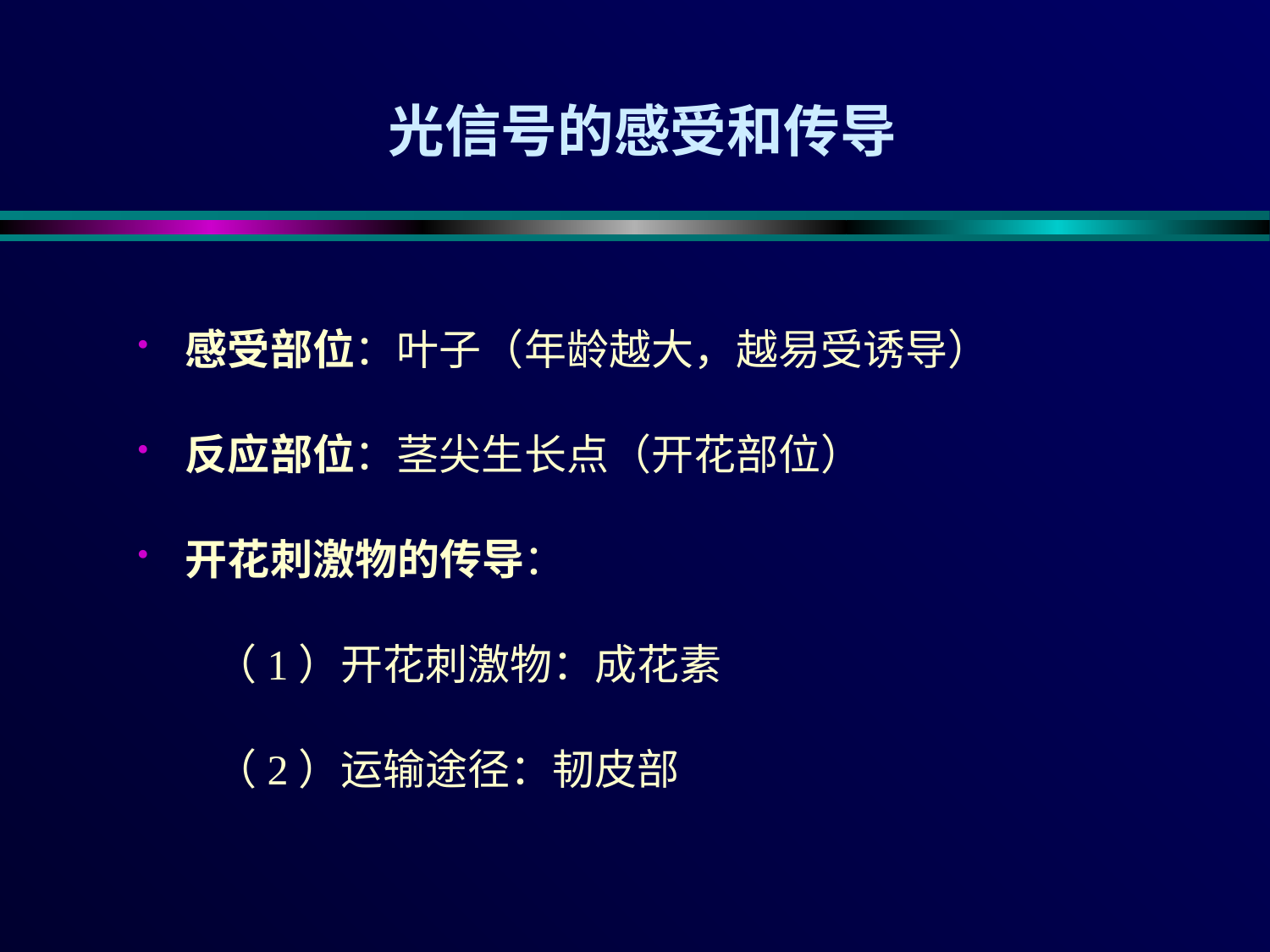

# 光信号的感受和传导
感受部位：叶子（年龄越大，越易受诱导）
反应部位：茎尖生长点（开花部位）
开花刺激物的传导：
       （1）开花刺激物：成花素
       （2）运输途径：韧皮部